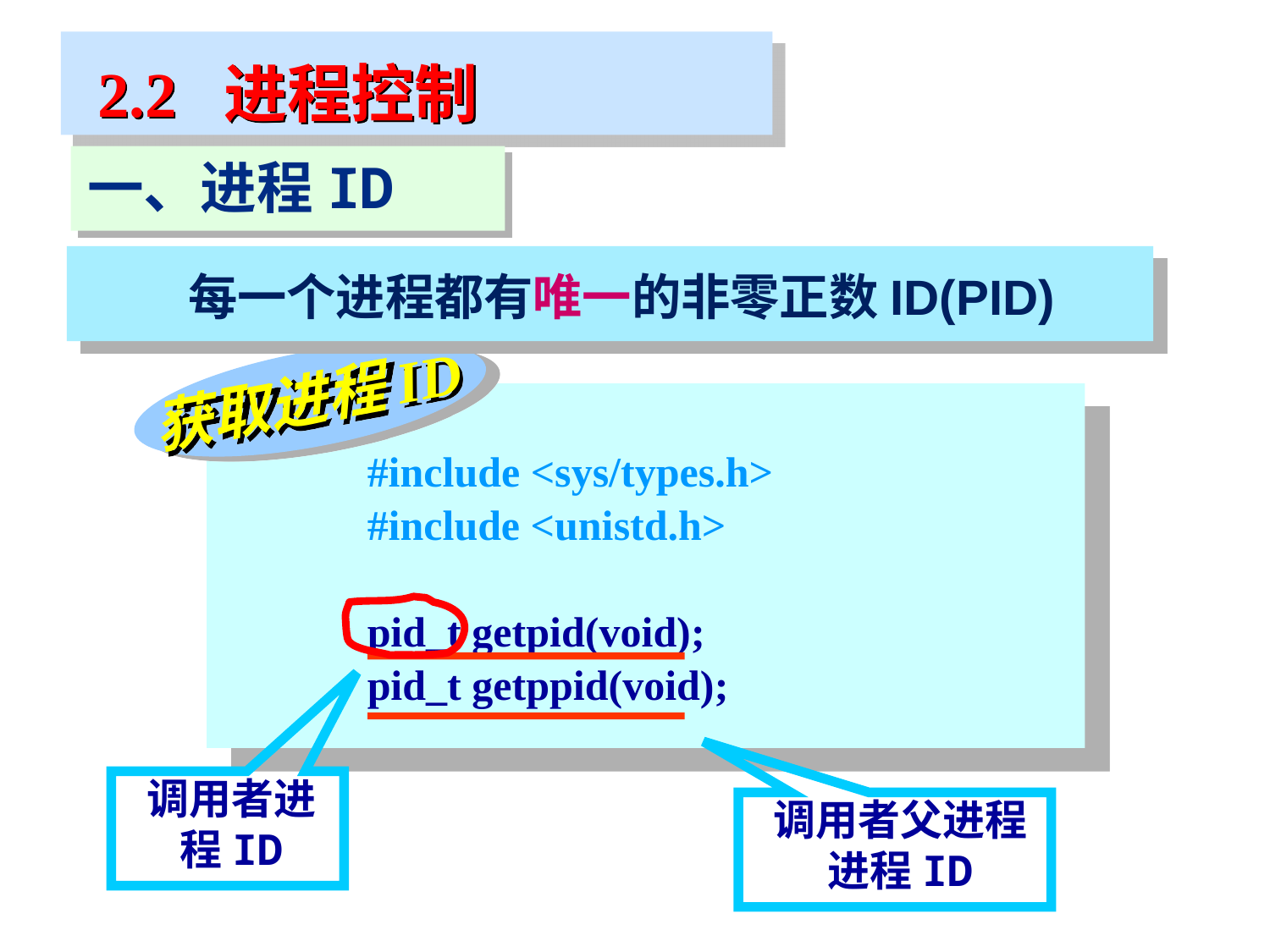

2.2  进程控制

一、进程ID

 每一个进程都有唯一的非零正数ID(PID)

获取进程ID

#include <sys/types.h>
#include <unistd.h>

pid_t getpid(void);
pid_t getppid(void);

调用者进程ID

调用者父进程进程ID